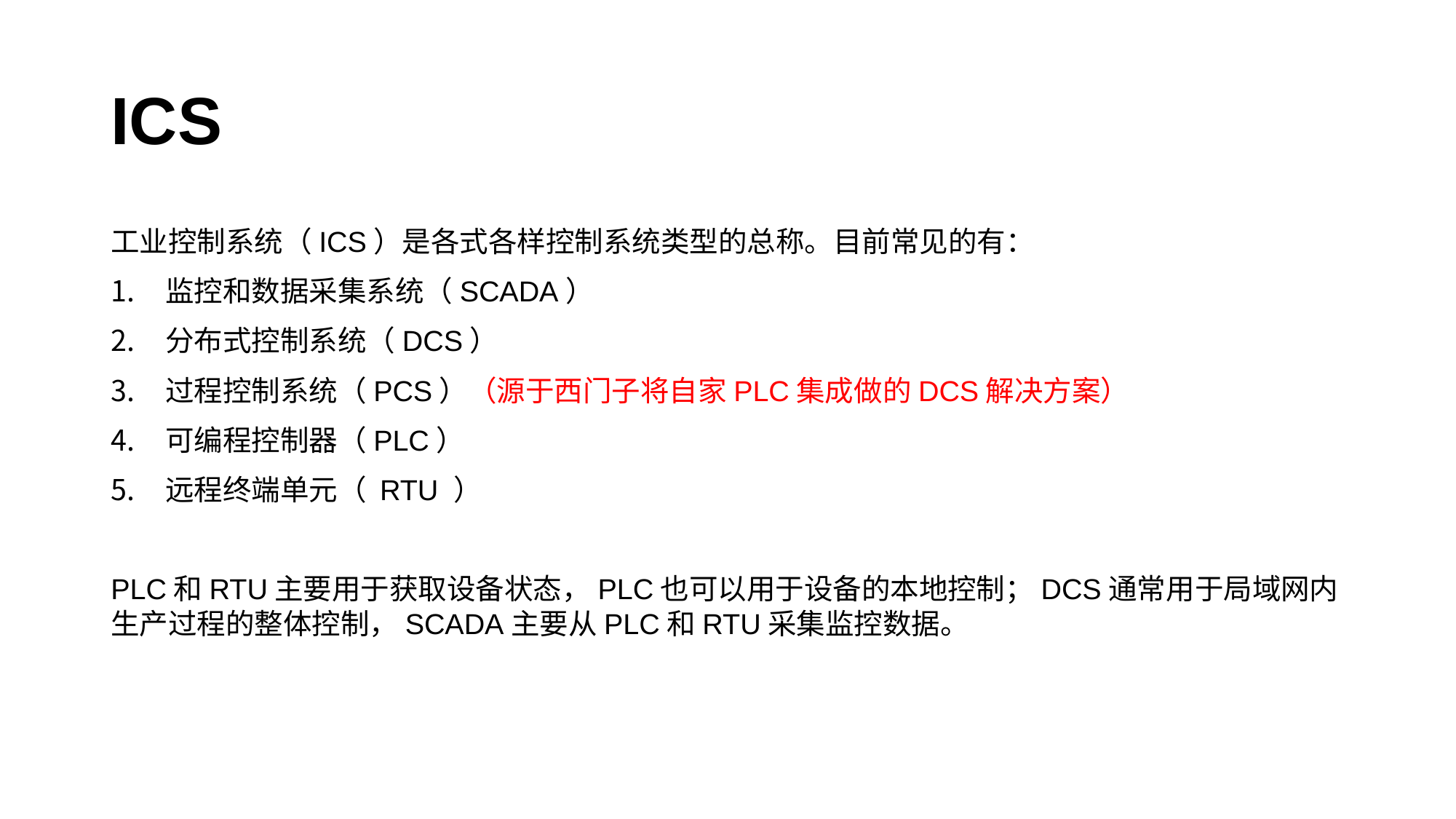

# ICS
工业控制系统（ICS）是各式各样控制系统类型的总称。目前常见的有：
监控和数据采集系统（SCADA）
分布式控制系统（DCS）
过程控制系统（PCS）（源于西门子将自家PLC集成做的DCS解决方案）
可编程控制器（PLC）
远程终端单元（ RTU ）

PLC和RTU主要用于获取设备状态，PLC也可以用于设备的本地控制；DCS通常用于局域网内生产过程的整体控制，SCADA主要从PLC和RTU采集监控数据。